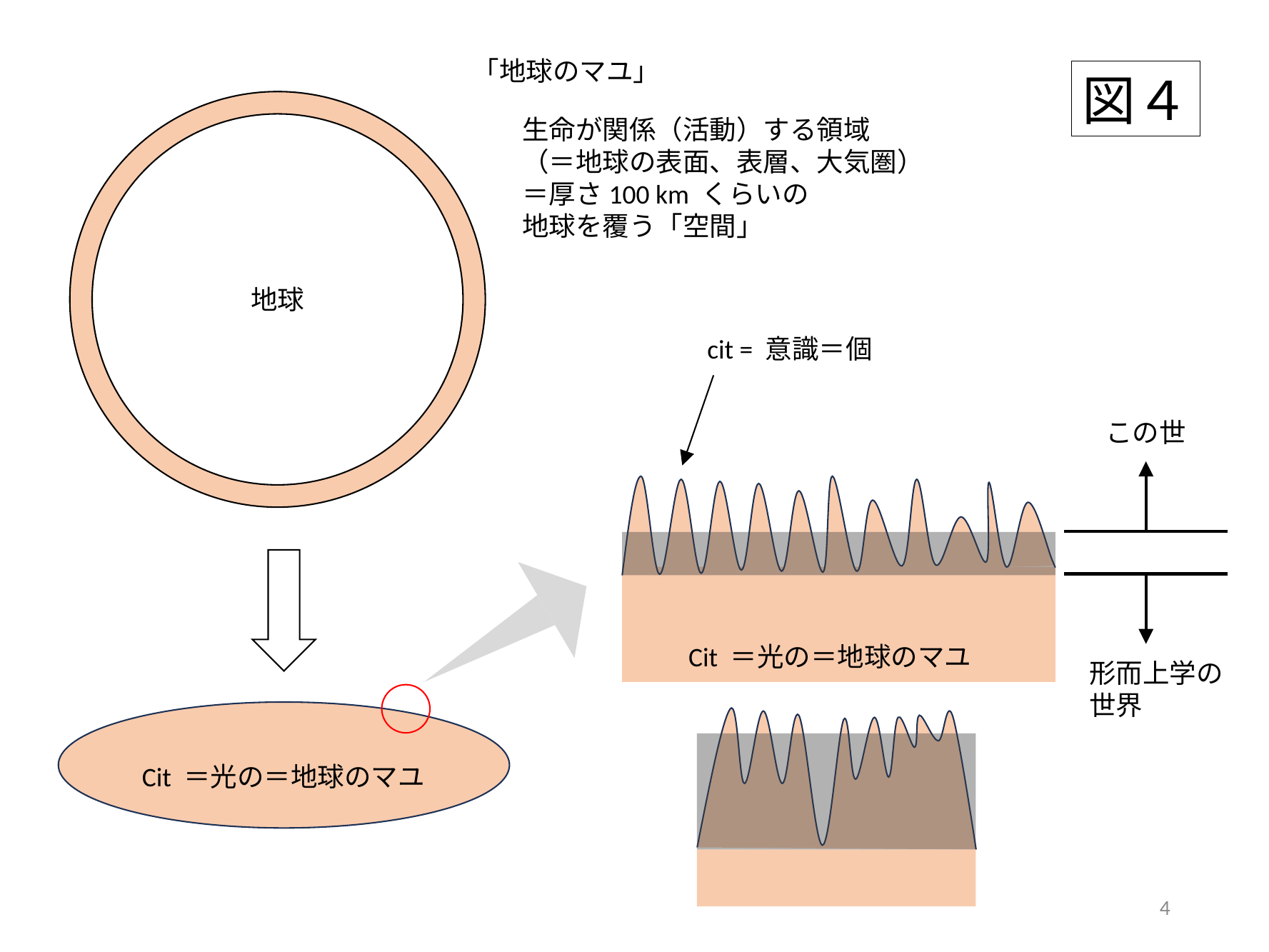

「地球のマユ」
図４

地球

Cit ＝光の＝地球のマユ
生命が関係（活動）する領域
（＝地球の表面、表層、大気圏）
＝厚さ100 km くらいの
地球を覆う「空間」
cit = 意識＝個
この世

Cit ＝光の＝地球のマユ
形而上学の
世界

4